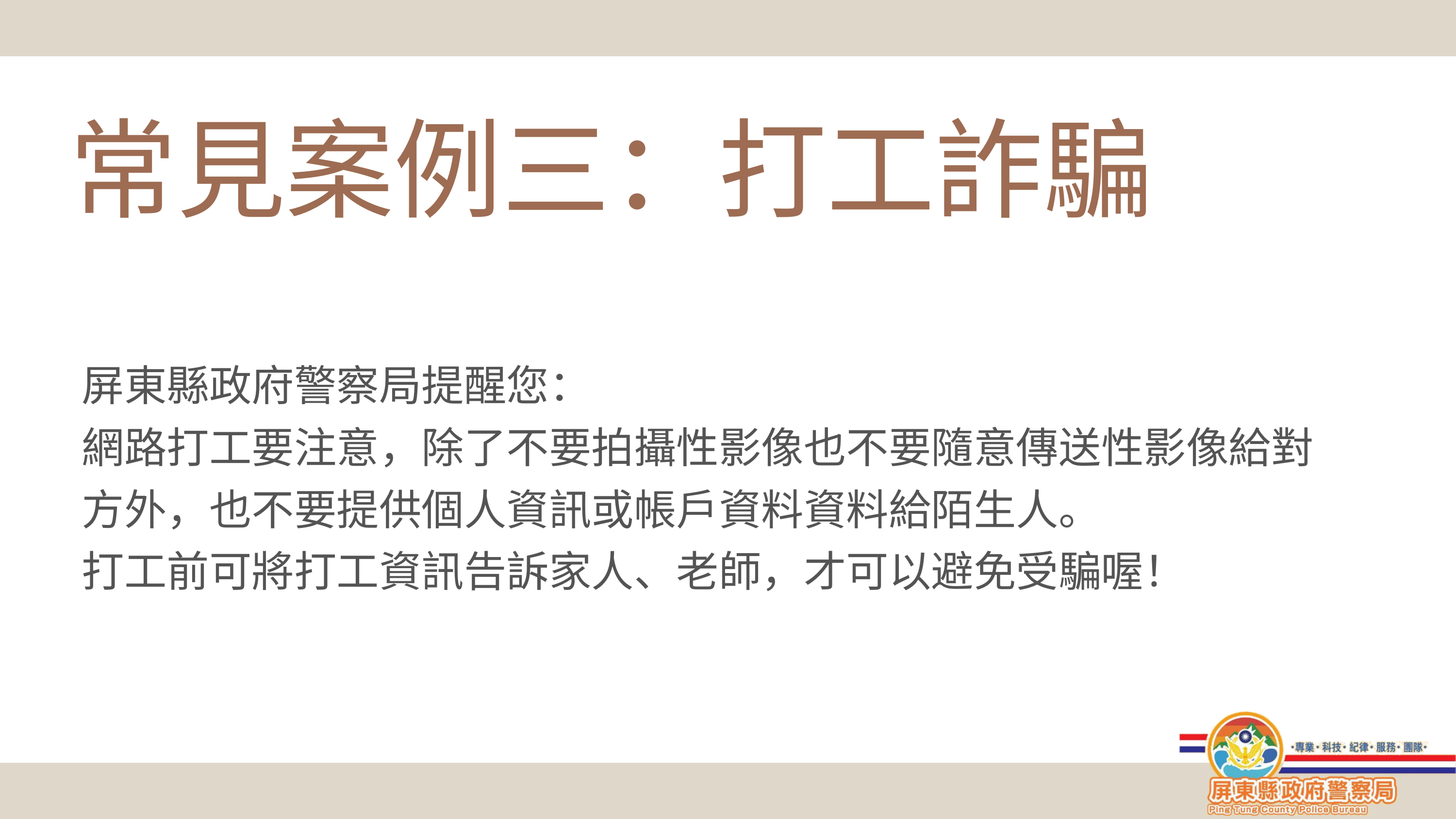

常見案例三：打工詐騙
屏東縣政府警察局提醒您：
網路打工要注意，除了不要拍攝性影像也不要隨意傳送性影像給對方外，也不要提供個人資訊或帳戶資料資料給陌生人。
打工前可將打工資訊告訴家人、老師，才可以避免受騙喔！